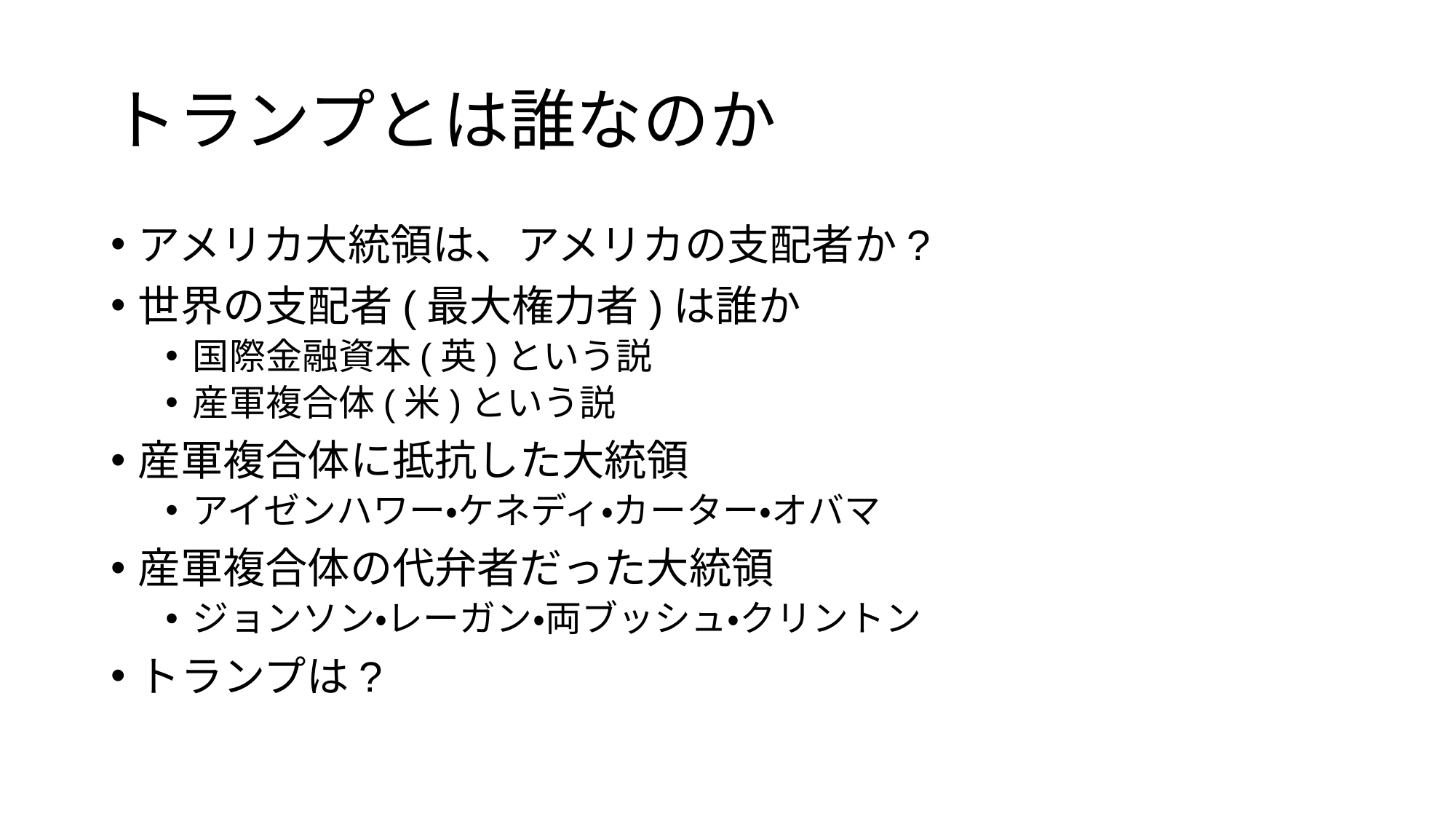

# トランプとは誰なのか
アメリカ大統領は、アメリカの支配者か?
世界の支配者(最大権力者)は誰か
国際金融資本(英)という説
産軍複合体(米)という説
産軍複合体に抵抗した大統領
アイゼンハワー・ケネディ・カーター・オバマ
産軍複合体の代弁者だった大統領
ジョンソン・レーガン・両ブッシュ・クリントン
トランプは?